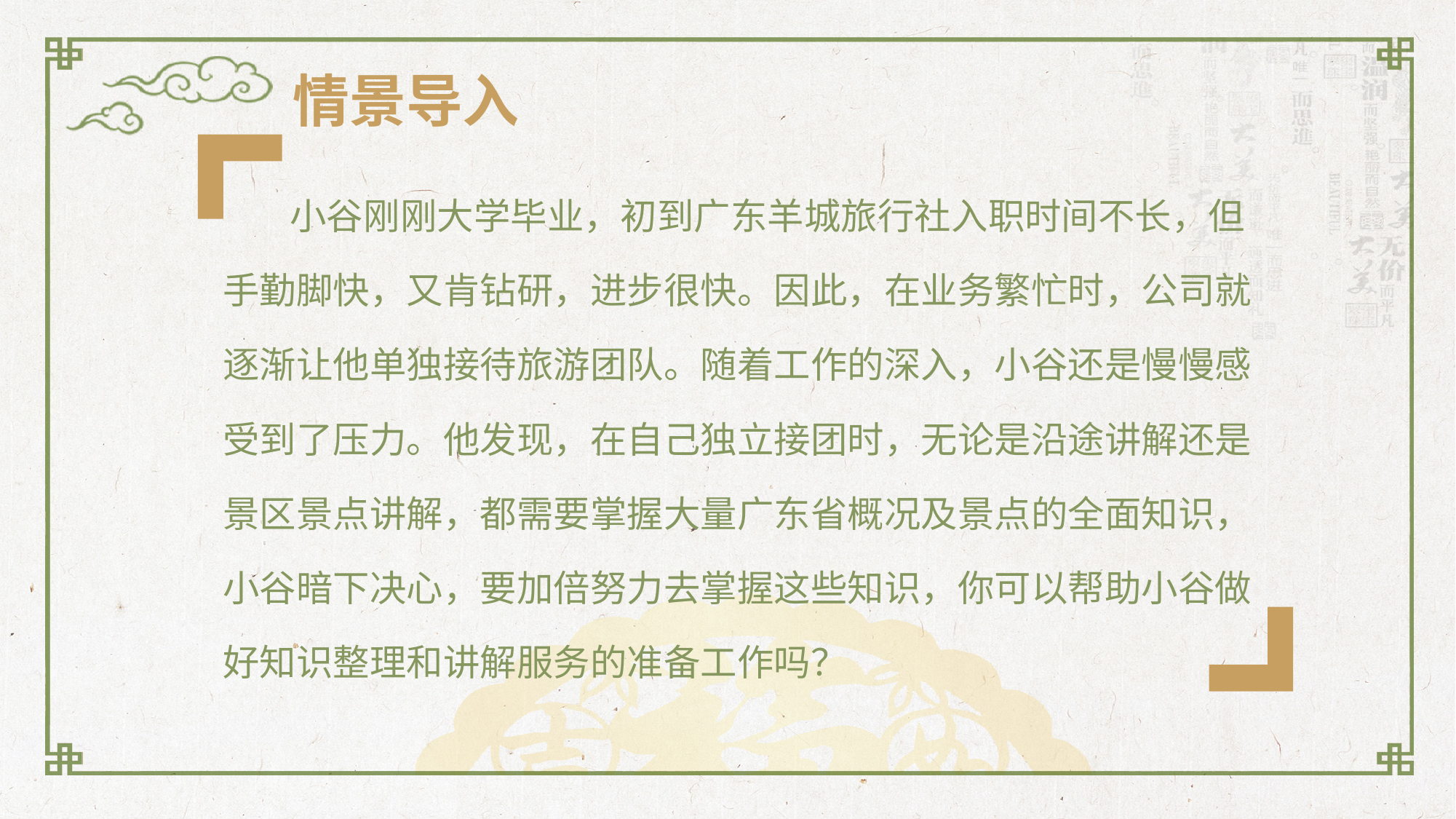

# 情景导入

       小谷刚刚大学毕业，初到广东羊城旅行社入职时间不长，但手勤脚快，又肯钻研，进步很快。因此，在业务繁忙时，公司就逐渐让他单独接待旅游团队。随着工作的深入，小谷还是慢慢感受到了压力。他发现，在自己独立接团时，无论是沿途讲解还是景区景点讲解，都需要掌握大量广东省概况及景点的全面知识，小谷暗下决心，要加倍努力去掌握这些知识，你可以帮助小谷做好知识整理和讲解服务的准备工作吗？